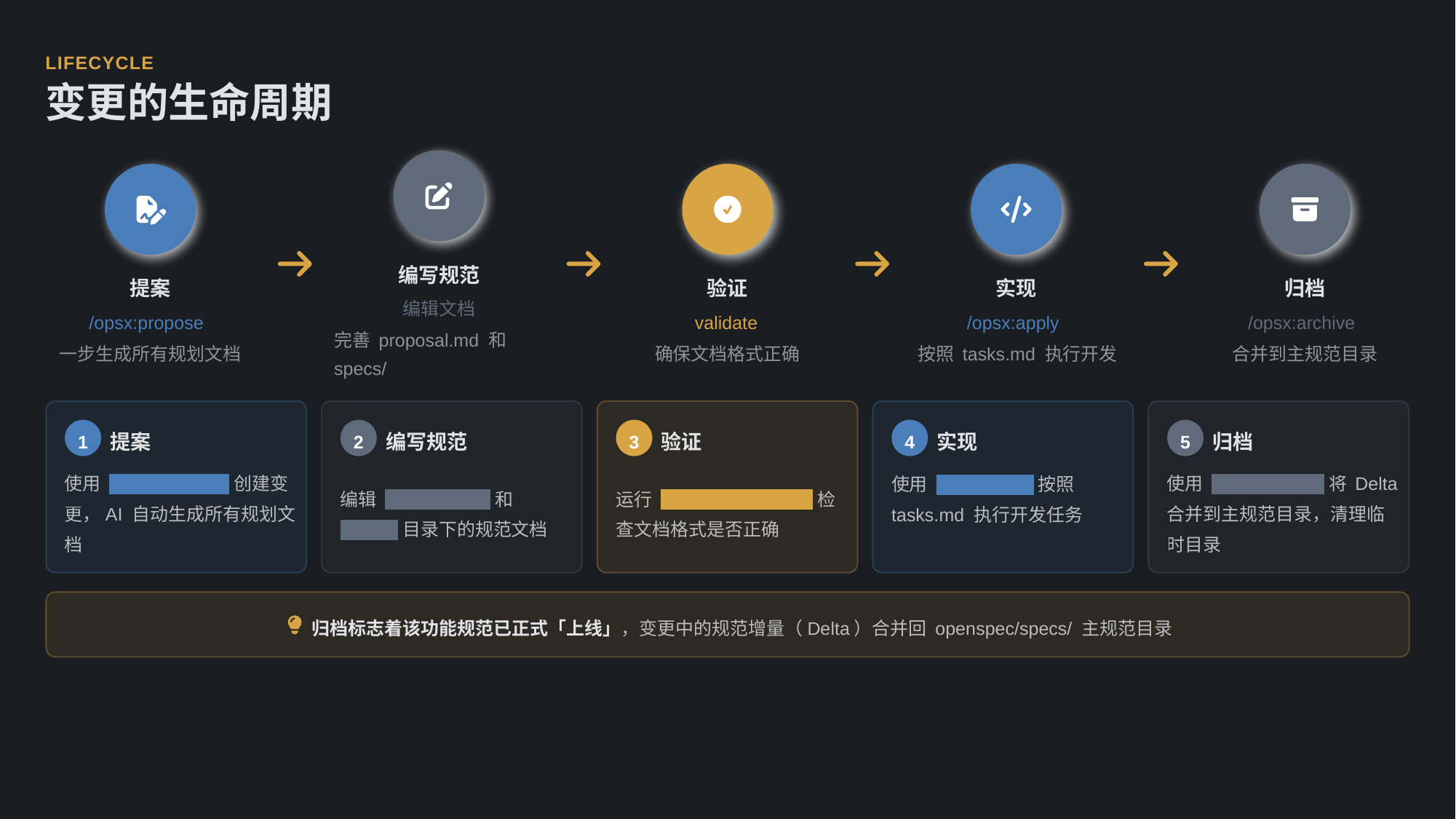

LIFECYCLE
变更的生命周期

编写规范
提案
验证
实现
归档
编辑文档
/opsx:propose
validate
/opsx:apply
/opsx:archive
完善 proposal.md 和 specs/
一步生成所有规划文档
确保文档格式正确
按照 tasks.md 执行开发
合并到主规范目录

1

2

3

4

5

提案
编写规范
验证
实现
归档
使用 /opsx:propose 创建变更，AI 自动生成所有规划文档
编辑 proposal.md 和 specs/ 目录下的规范文档
运行 openspec validate 检查文档格式是否正确
使用 /opsx:apply 按照 tasks.md 执行开发任务
使用 /opsx:archive 将 Delta 合并到主规范目录，清理临时目录

归档标志着该功能规范已正式「上线」，变更中的规范增量（Delta）合并回 openspec/specs/ 主规范目录